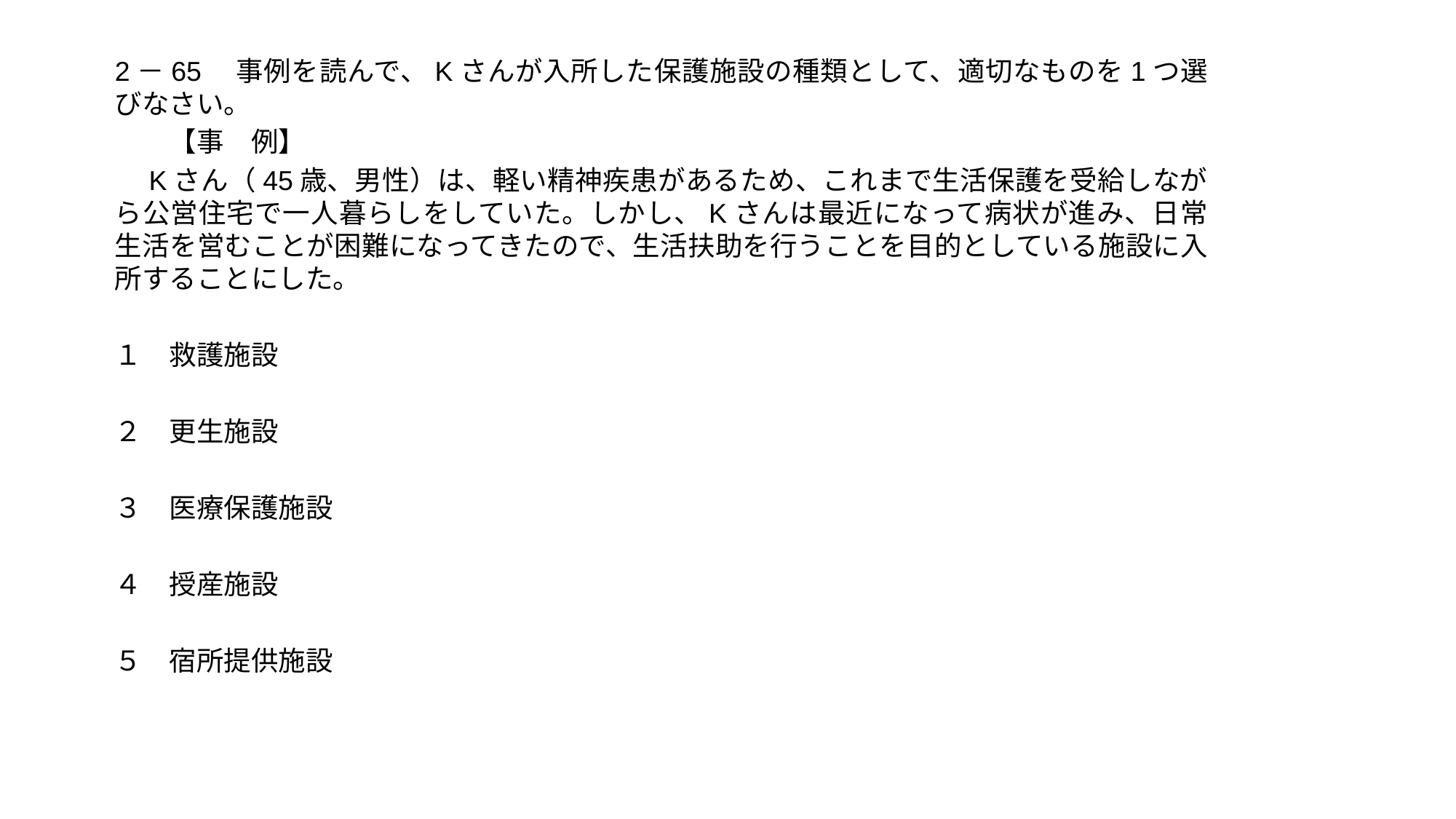

2－65　事例を読んで、Kさんが入所した保護施設の種類として、適切なものを1つ選びなさい。
　　【事　例】
　Kさん（45歳、男性）は、軽い精神疾患があるため、これまで生活保護を受給しながら公営住宅で一人暮らしをしていた。しかし、Kさんは最近になって病状が進み、日常生活を営むことが困難になってきたので、生活扶助を行うことを目的としている施設に入所することにした。

１　救護施設

２　更生施設

３　医療保護施設

４　授産施設

５　宿所提供施設